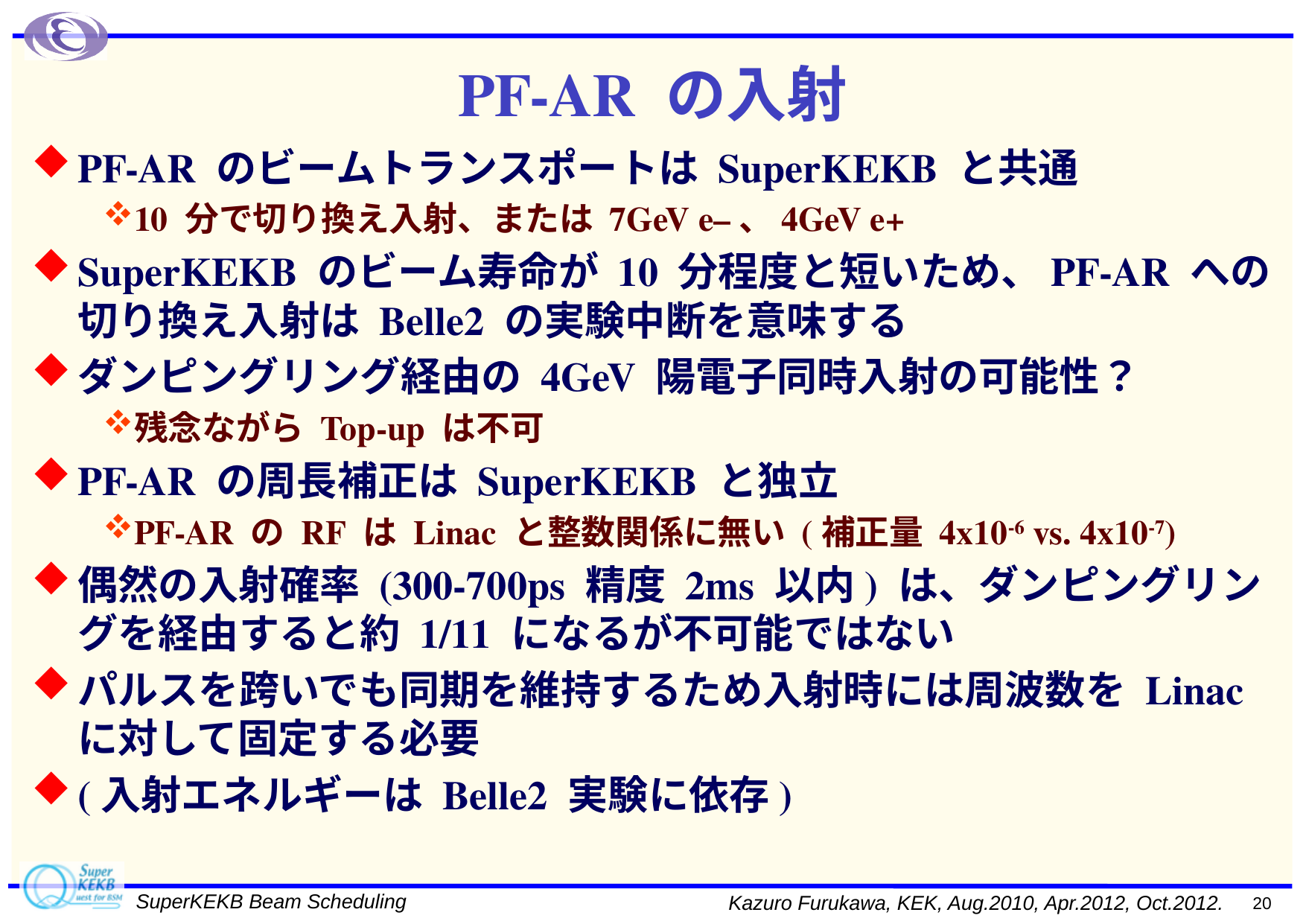

# PF-AR の入射
PF-AR のビームトランスポートは SuperKEKB と共通
10 分で切り換え入射、または 7GeV e–、4GeV e+
SuperKEKB のビーム寿命が 10 分程度と短いため、PF-AR への切り換え入射は Belle2 の実験中断を意味する
ダンピングリング経由の 4GeV 陽電子同時入射の可能性？
残念ながら Top-up は不可
PF-AR の周長補正は SuperKEKB と独立
PF-AR の RF は Linac と整数関係に無い (補正量 4x10-6 vs. 4x10-7)
偶然の入射確率 (300-700ps 精度 2ms 以内) は、ダンピングリングを経由すると約 1/11 になるが不可能ではない
パルスを跨いでも同期を維持するため入射時には周波数を Linac に対して固定する必要
(入射エネルギーは Belle2 実験に依存)
20